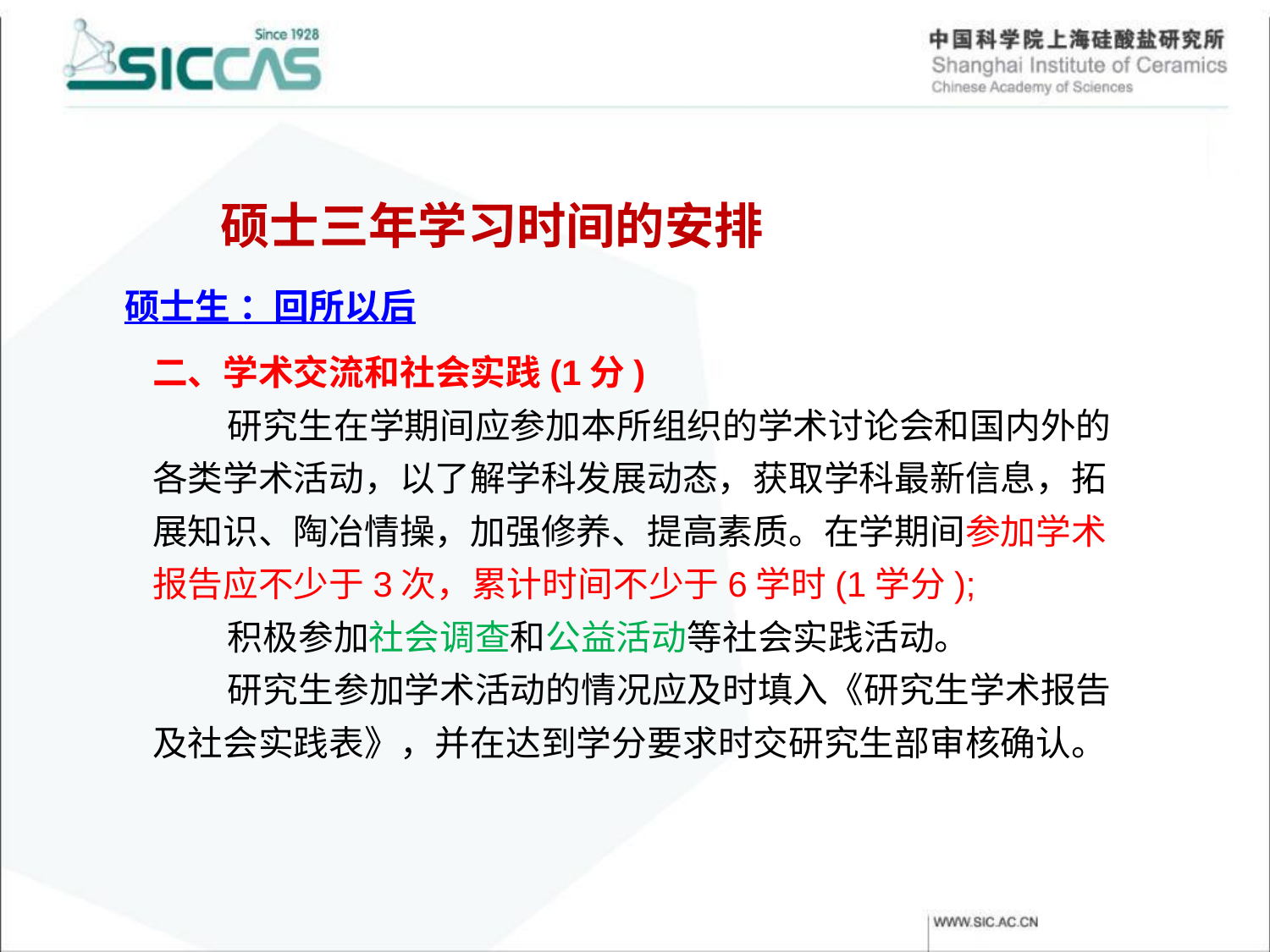

硕士三年学习时间的安排
硕士生 ：回所以后
二、学术交流和社会实践(1分)
研究生在学期间应参加本所组织的学术讨论会和国内外的各类学术活动，以了解学科发展动态，获取学科最新信息，拓展知识、陶冶情操，加强修养、提高素质。在学期间参加学术报告应不少于3次，累计时间不少于6学时(1学分);
积极参加社会调查和公益活动等社会实践活动。
研究生参加学术活动的情况应及时填入《研究生学术报告及社会实践表》，并在达到学分要求时交研究生部审核确认。